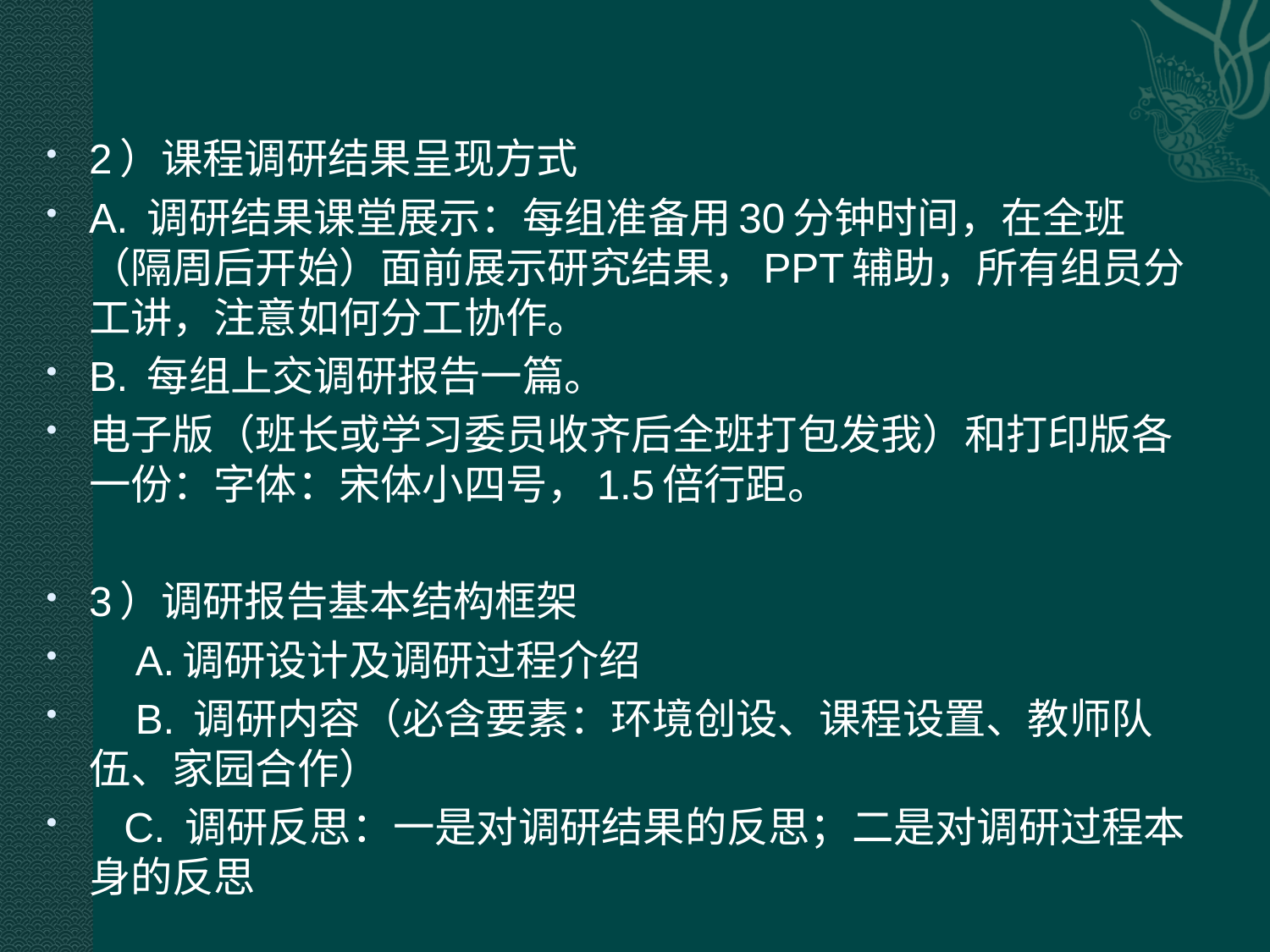

#
2）课程调研结果呈现方式
A. 调研结果课堂展示：每组准备用30分钟时间，在全班（隔周后开始）面前展示研究结果，PPT辅助，所有组员分工讲，注意如何分工协作。
B. 每组上交调研报告一篇。
电子版（班长或学习委员收齐后全班打包发我）和打印版各一份：字体：宋体小四号，1.5倍行距。

3）调研报告基本结构框架
    A.调研设计及调研过程介绍
    B. 调研内容（必含要素：环境创设、课程设置、教师队伍、家园合作）
   C. 调研反思：一是对调研结果的反思；二是对调研过程本身的反思